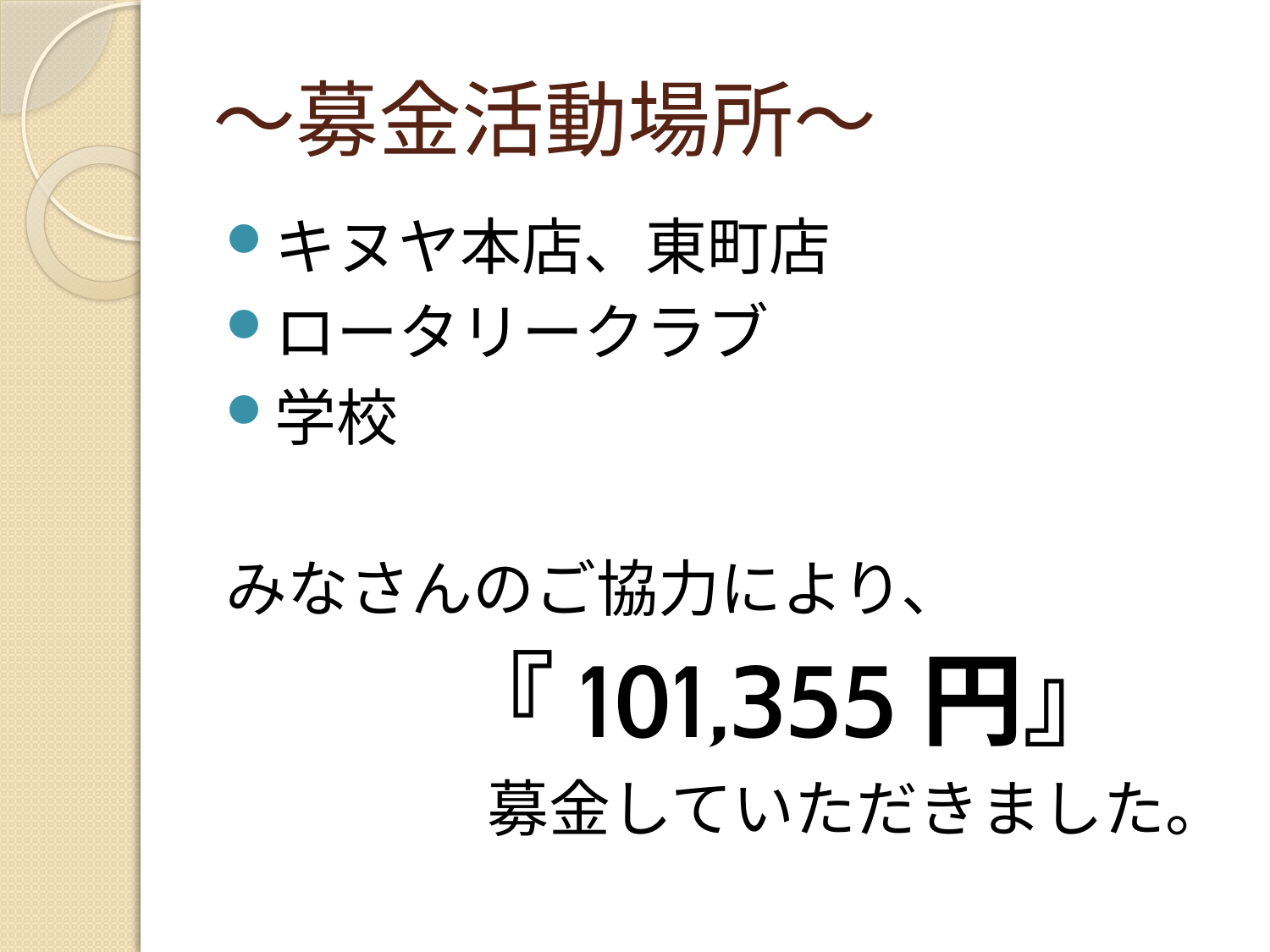

# ～募金活動場所～
キヌヤ本店、東町店
ロータリークラブ
学校

みなさんのご協力により、
　　　『101,355円』
募金していただきました。